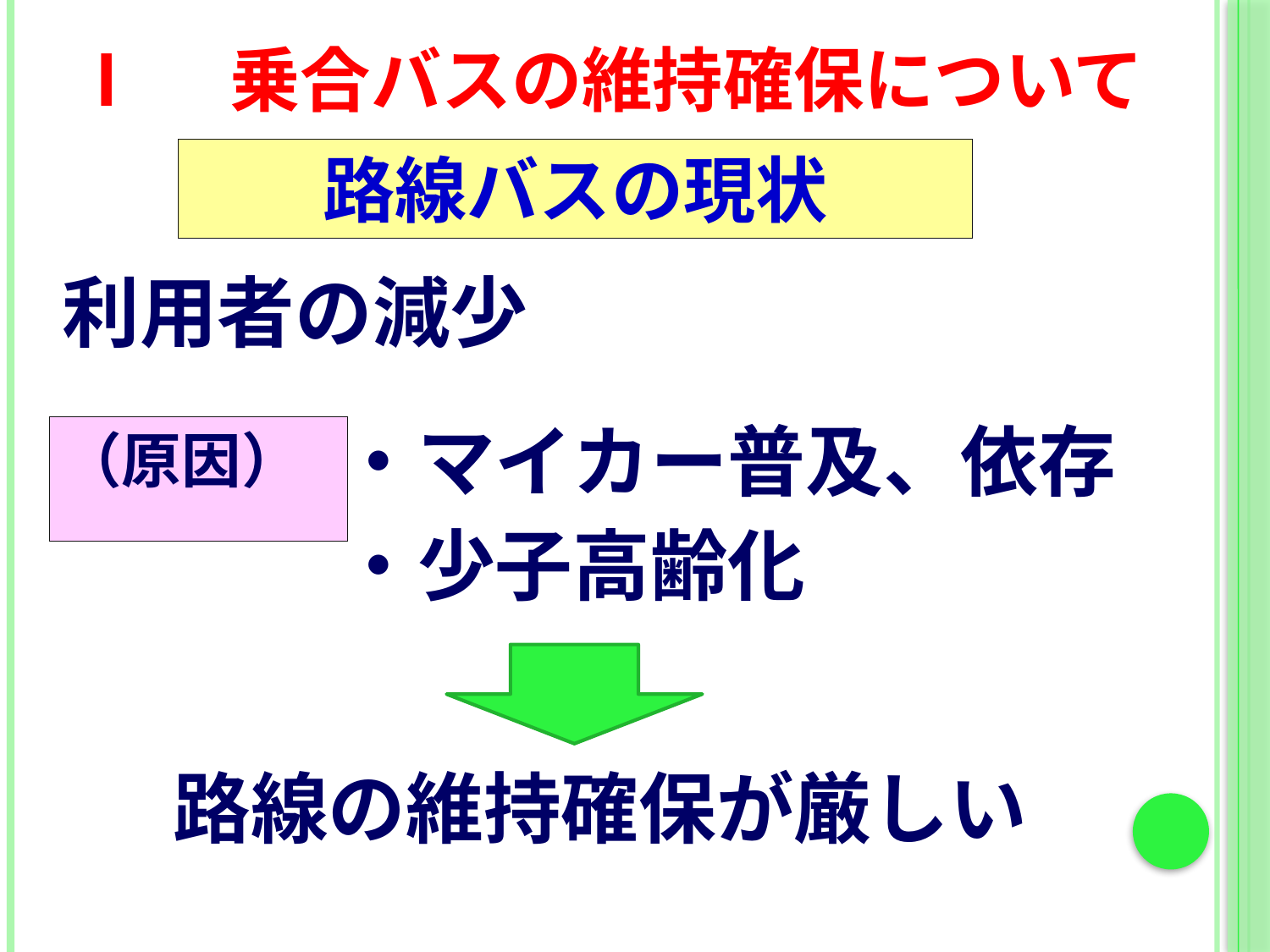

Ⅰ　乗合バスの維持確保について
# 路線バスの現状
利用者の減少
・マイカー普及、依存
・少子高齢化
（原因）

路線の維持確保が厳しい